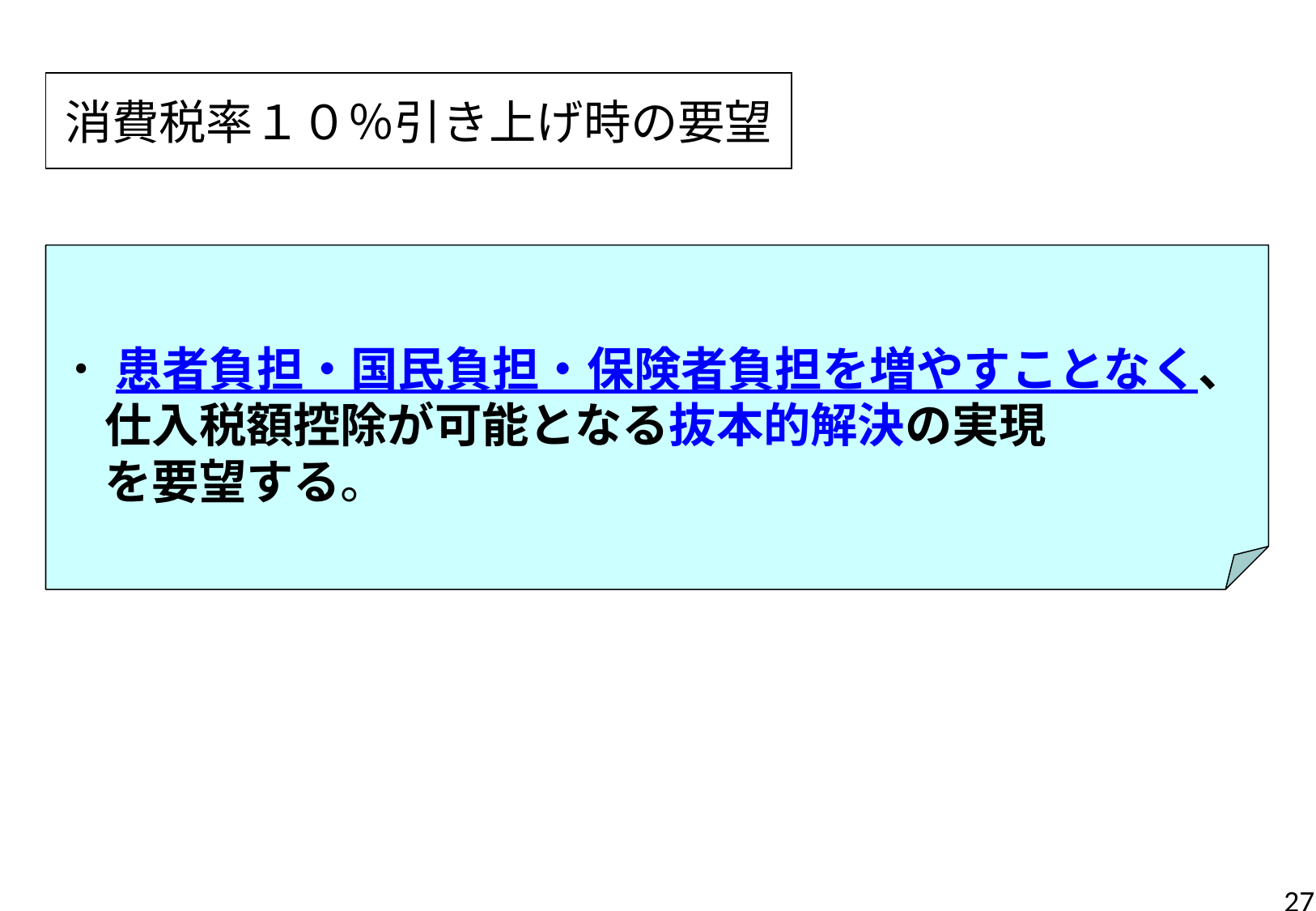

消費税率１０％引き上げ時の要望

・ 患者負担・国民負担・保険者負担を増やすことなく、
　仕入税額控除が可能となる抜本的解決の実現
　を要望する。

27